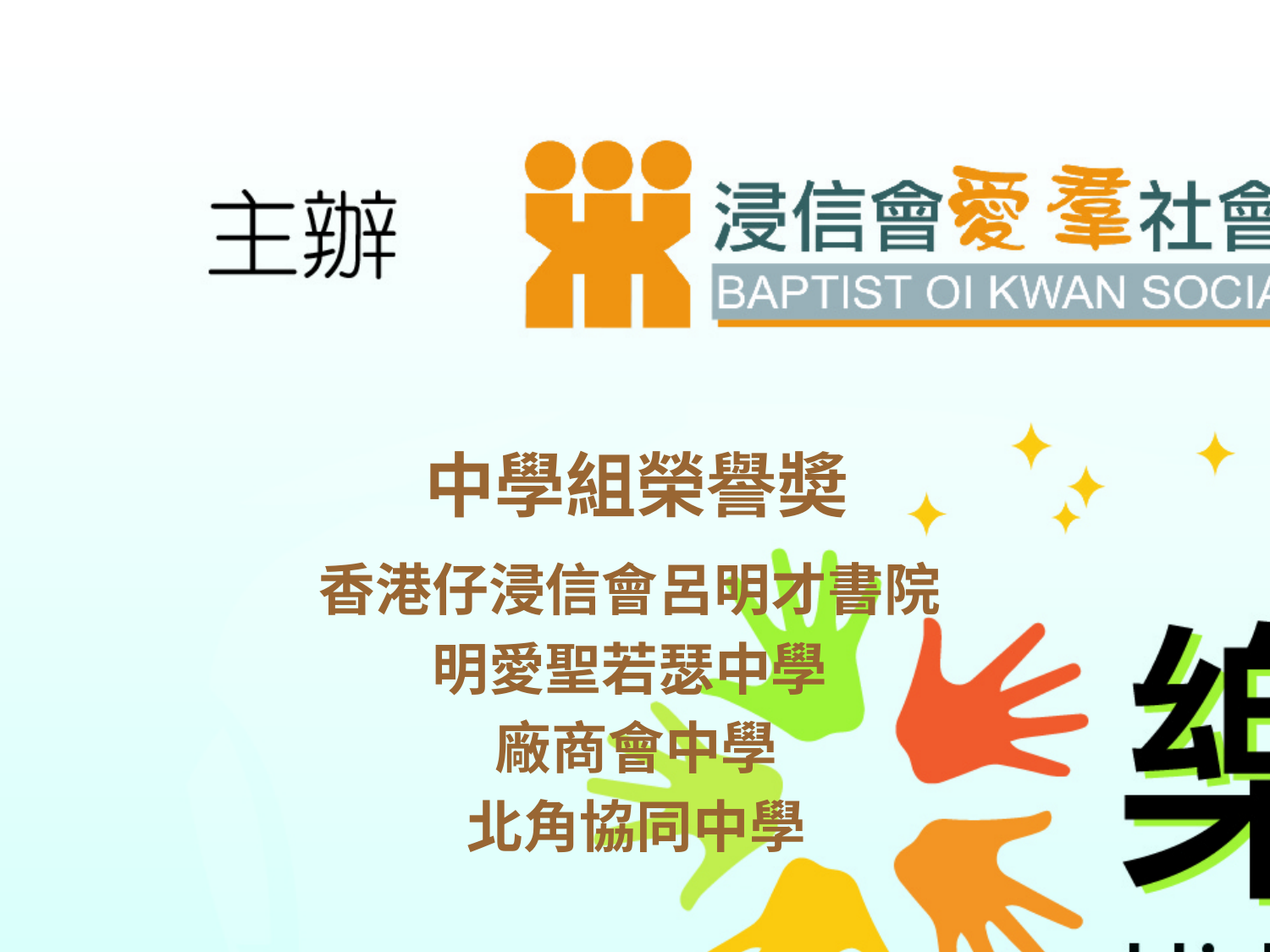

中學組榮譽奬

香港仔浸信會呂明才書院
明愛聖若瑟中學
廠商會中學
北角協同中學